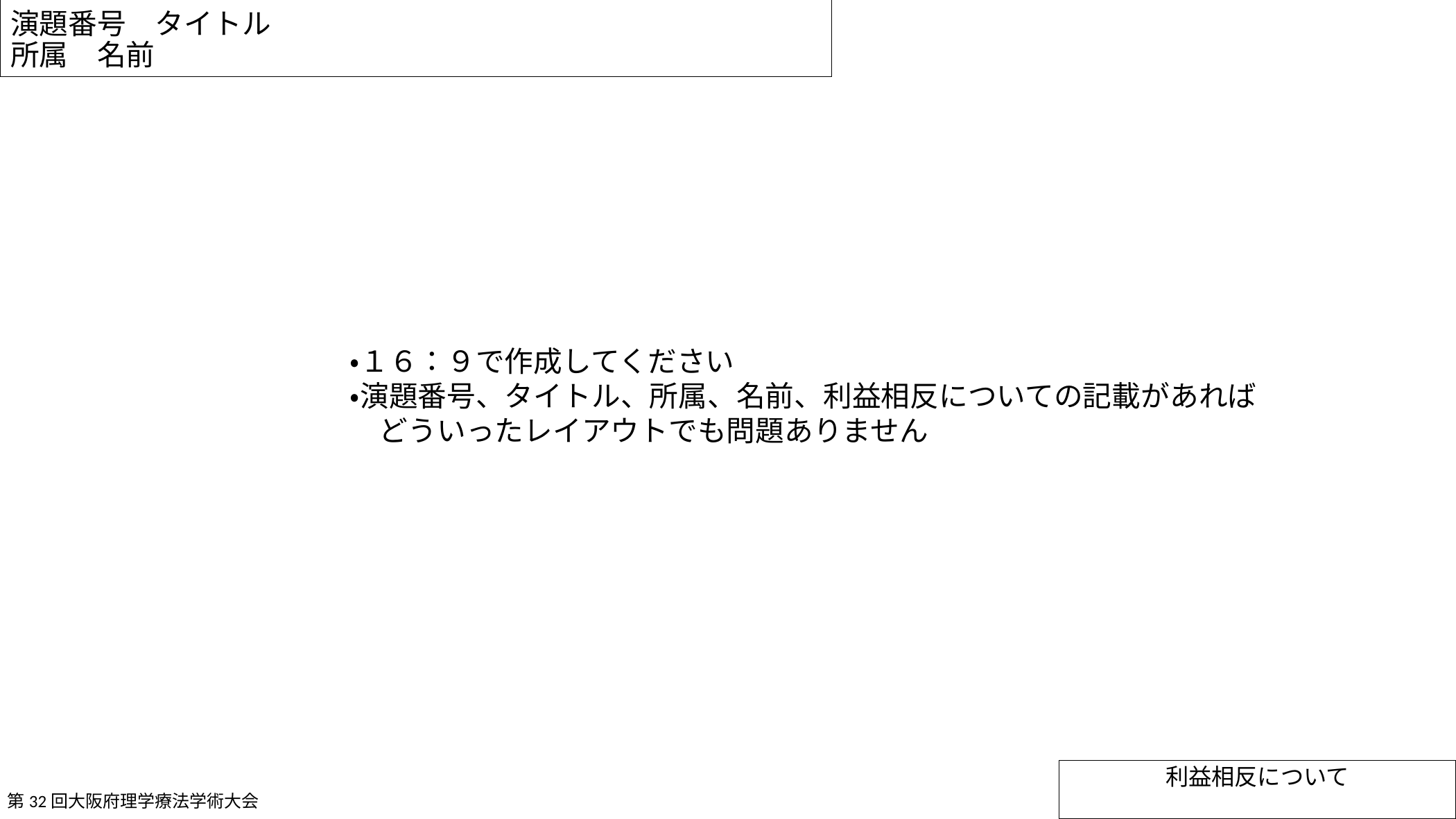

# 演題番号　タイトル 所属　名前
・１６：９で作成してください
・演題番号、タイトル、所属、名前、利益相反についての記載があれば
　どういったレイアウトでも問題ありません
利益相反について

第32回大阪府理学療法学術大会